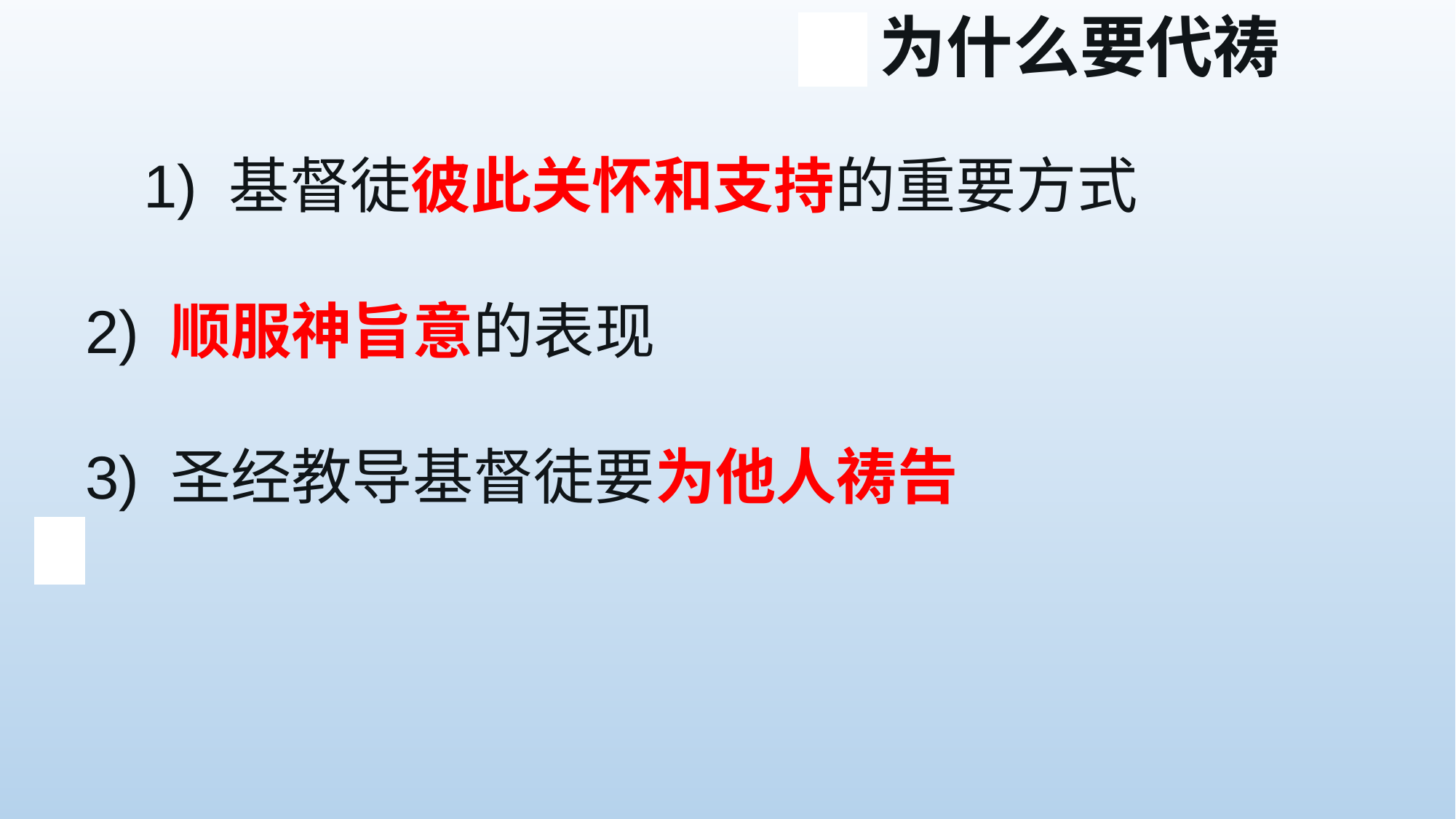

为什么要代祷

 	1) 基督徒彼此关怀和支持的重要方式

   2) 顺服神旨意的表现

   3) 圣经教导基督徒要为他人祷告